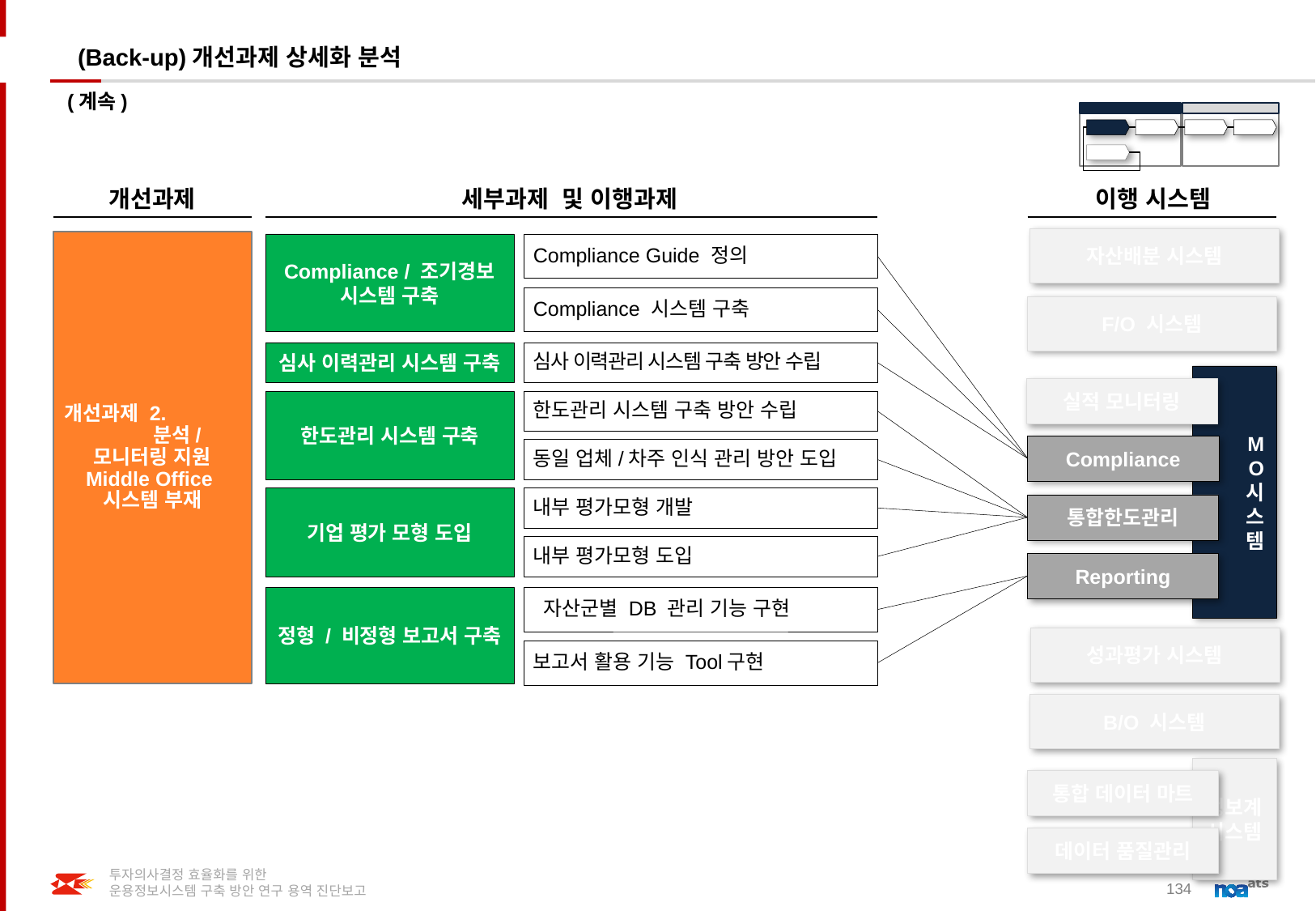

# (Back-up)개선과제 상세화 분석
(계속)

개선과제
세부과제  및 이행과제
이행 시스템
자산배분 시스템
개선과제 2.                      분석/ 모니터링 지원 Middle Office  시스템 부재
Compliance / 조기경보 시스템 구축
Compliance Guide 정의
Compliance 시스템 구축
심사 이력관리 시스템 구축
심사 이력관리 시스템 구축 방안 수립
한도관리 시스템 구축
한도관리 시스템 구축 방안 수립
동일 업체/차주 인식 관리 방안 도입
기업 평가 모형 도입
내부 평가모형 개발
내부 평가모형 도입
 자산군별 DB 관리 기능 구현
정형 / 비정형 보고서 구축
보고서 활용 기능 Tool구현
F/O 시스템
M
O 시스템
실적 모니터링
Compliance
통합한도관리
Reporting
성과평가 시스템
B/O 시스템
정보계
시스템
통합 데이터 마트
데이터 품질관리